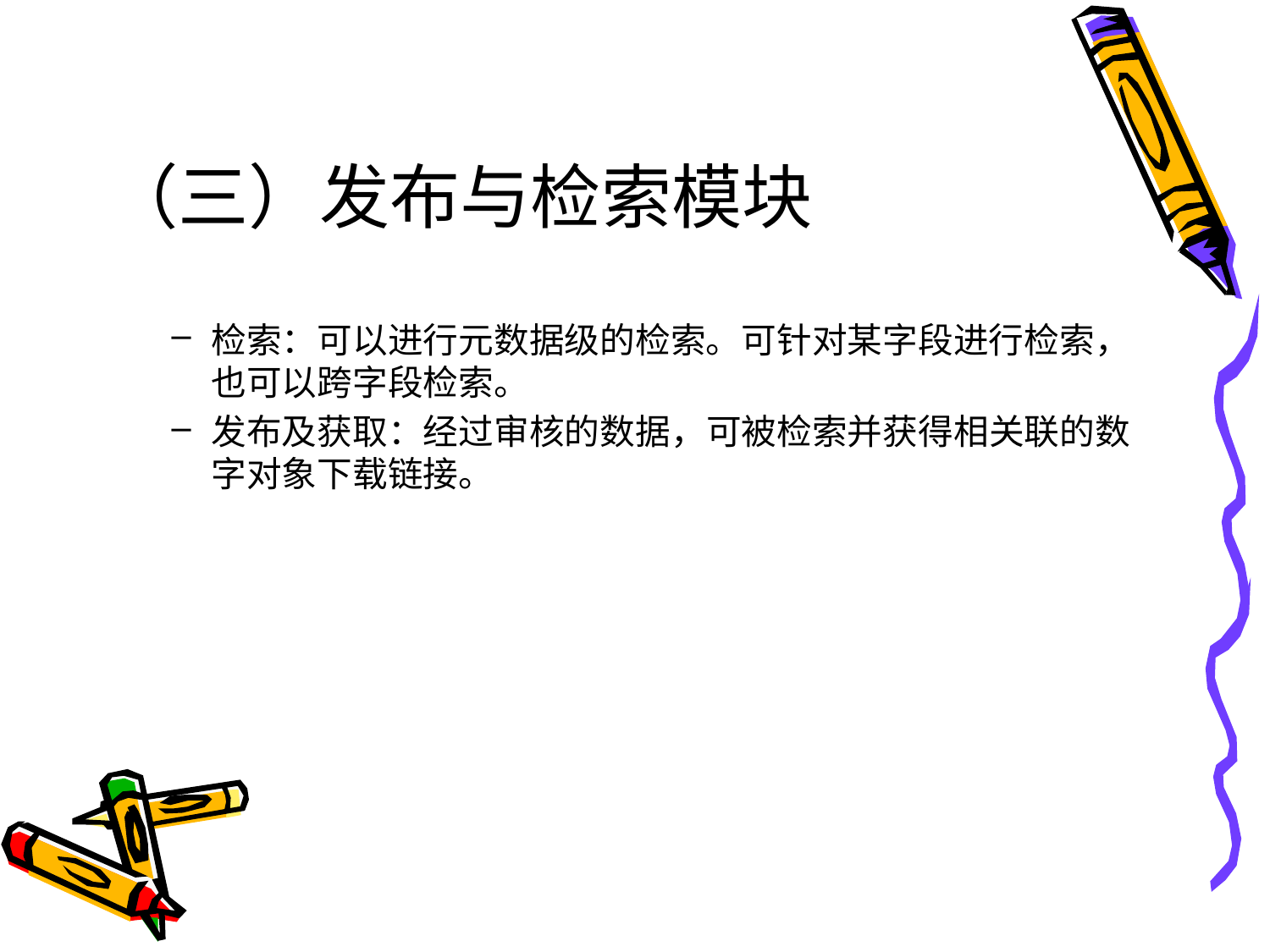

# （三）发布与检索模块

检索：可以进行元数据级的检索。可针对某字段进行检索，也可以跨字段检索。
发布及获取：经过审核的数据，可被检索并获得相关联的数字对象下载链接。